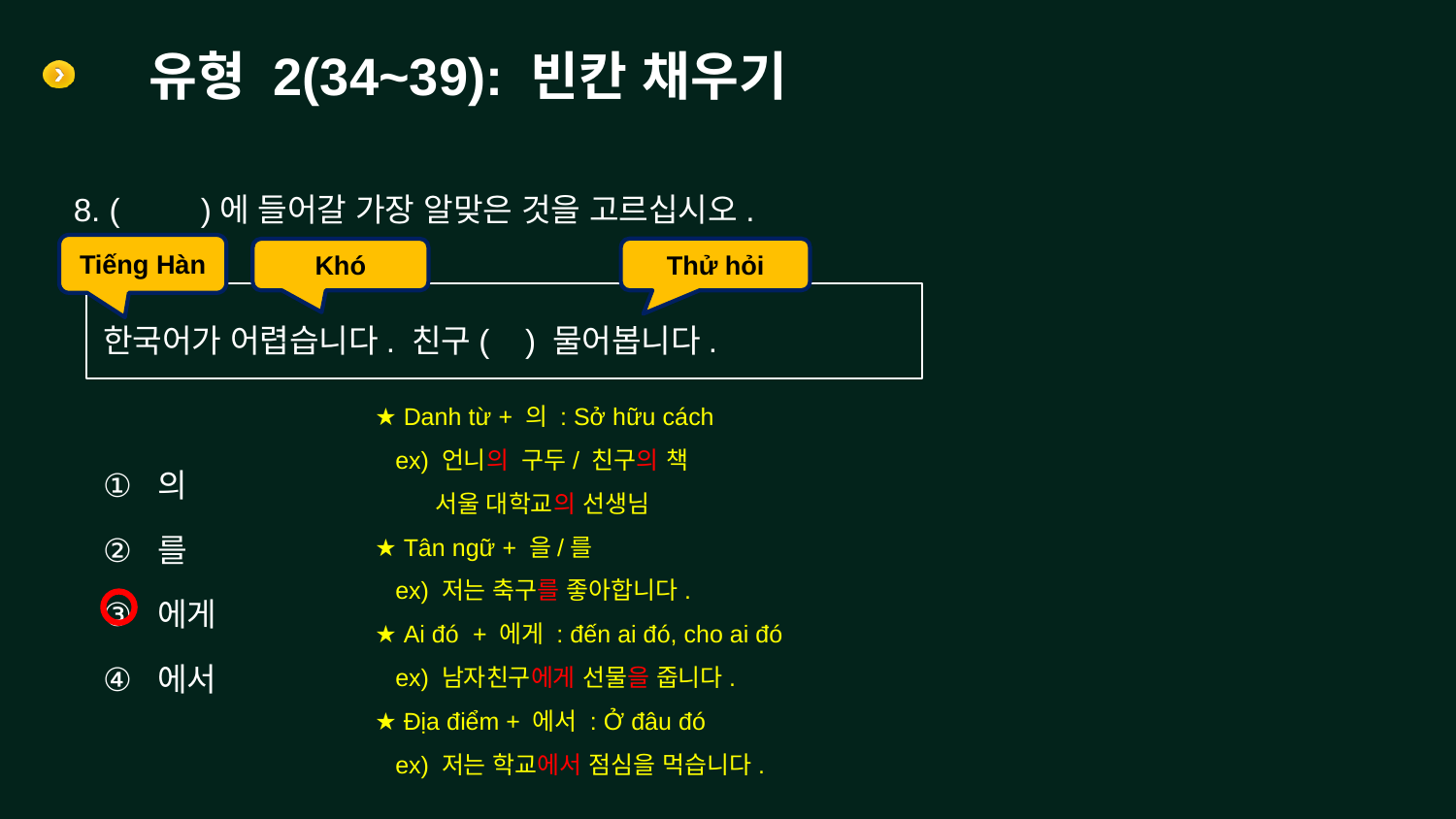

# 유형 2(34~39): 빈칸 채우기
8. (         )에 들어갈 가장 알맞은 것을 고르십시오.
Tiếng Hàn
Thử hỏi
Khó
한국어가 어렵습니다. 친구(    ) 물어봅니다.
★ Danh từ + 의 : Sở hữu cách
   ex) 언니의  구두/ 친구의 책
        서울 대학교의 선생님
★ Tân ngữ + 을/를
   ex) 저는 축구를 좋아합니다.
★ Ai đó  + 에게 : đến ai đó, cho ai đó
   ex) 남자친구에게 선물을 줍니다.
★ Địa điểm + 에서 : Ở đâu đó
   ex) 저는 학교에서 점심을 먹습니다.
의
를
에게
에서